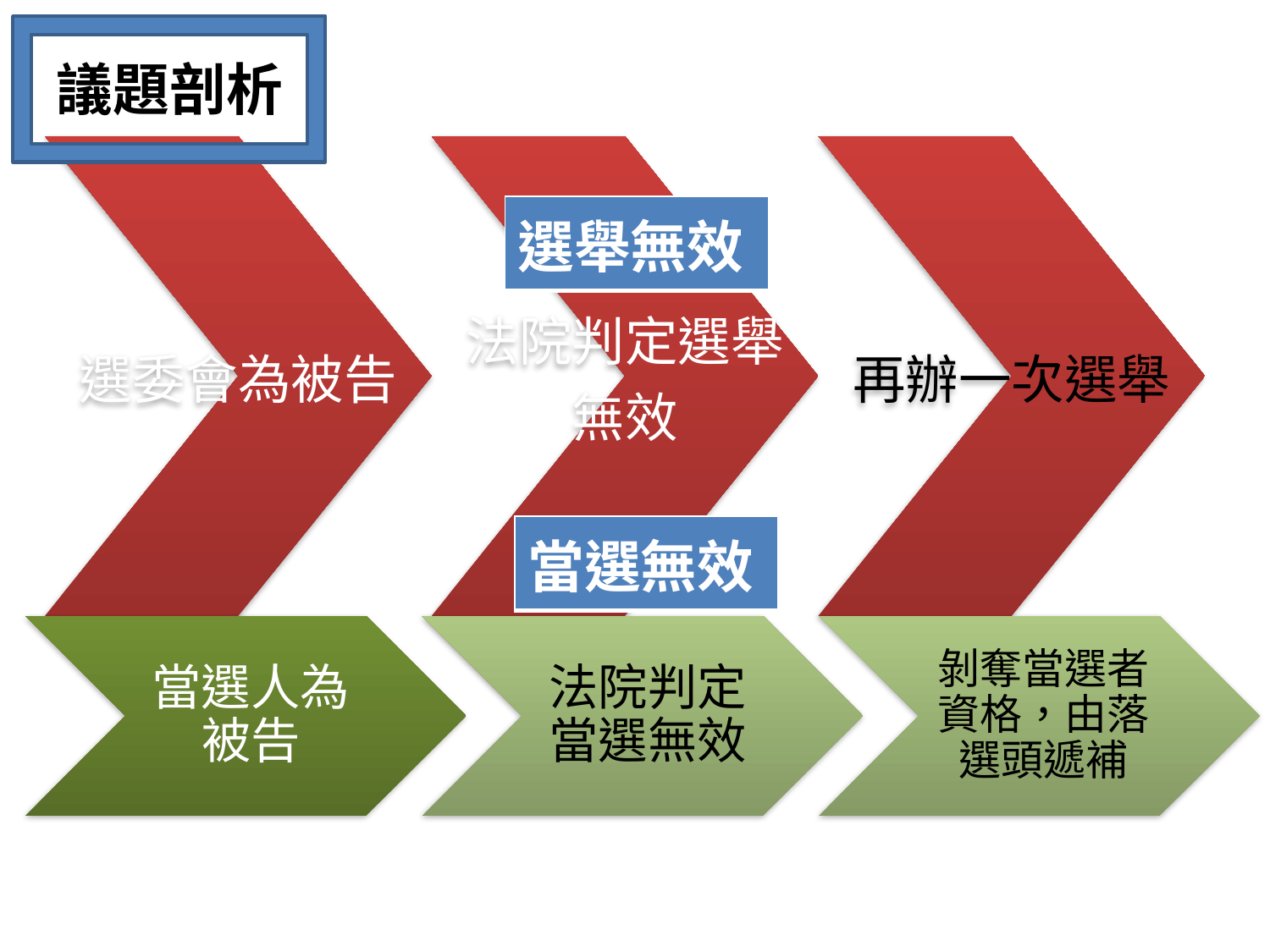

議題剖析
選委會為被告
法院判定選舉無效
再辦一次選舉
| 選舉無效 |
| --- |
| 當選無效 |
| --- |
當選人為被告
法院判定當選無效
剝奪當選者資格，由落選頭遞補